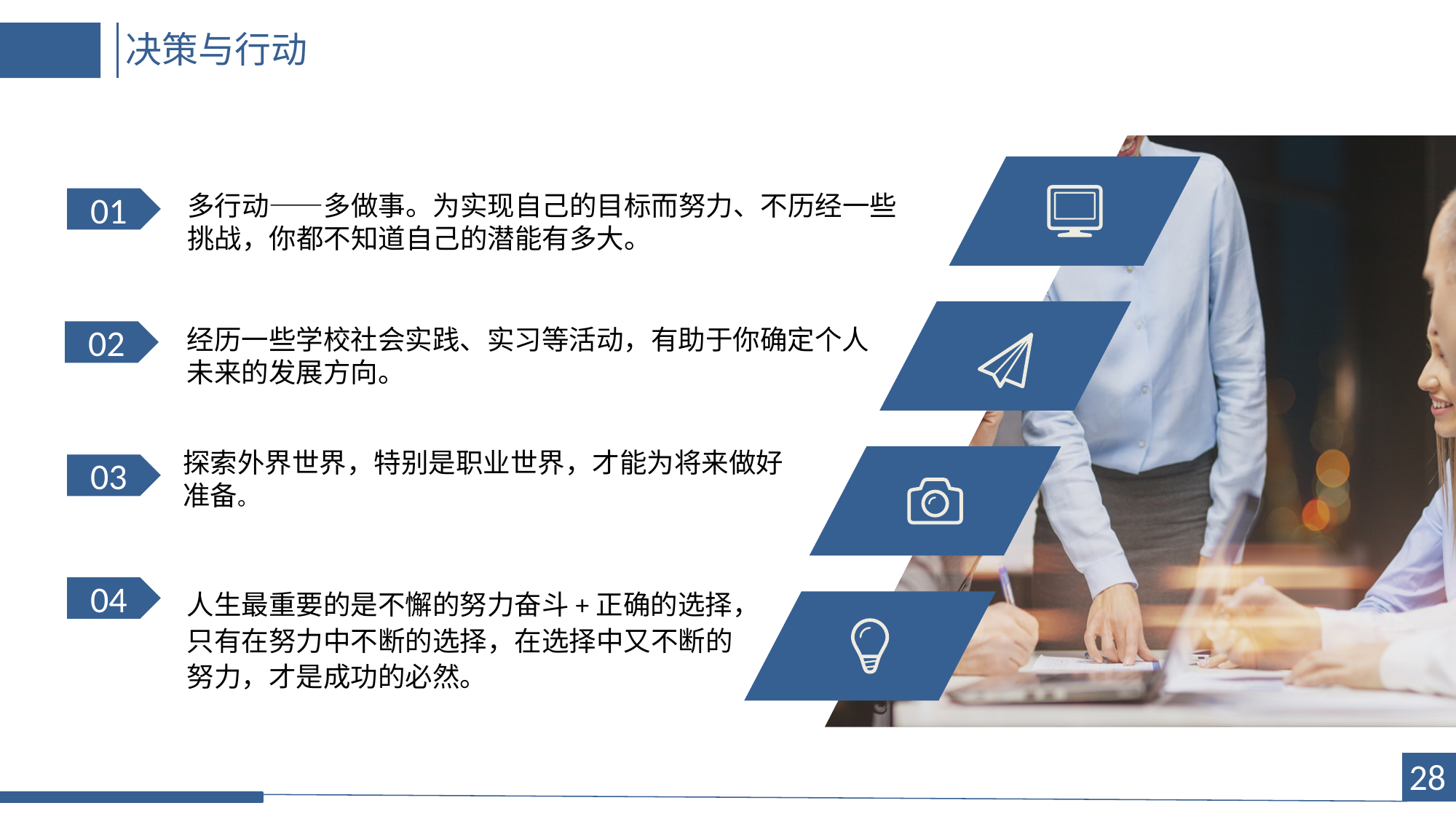

决策与行动

多行动——多做事。为实现自己的目标而努力、不历经一些挑战，你都不知道自己的潜能有多大。
01

经历一些学校社会实践、实习等活动，有助于你确定个人未来的发展方向。
02
探索外界世界，特别是职业世界，才能为将来做好准备。

03
04
人生最重要的是不懈的努力奋斗+正确的选择，只有在努力中不断的选择，在选择中又不断的努力，才是成功的必然。

28